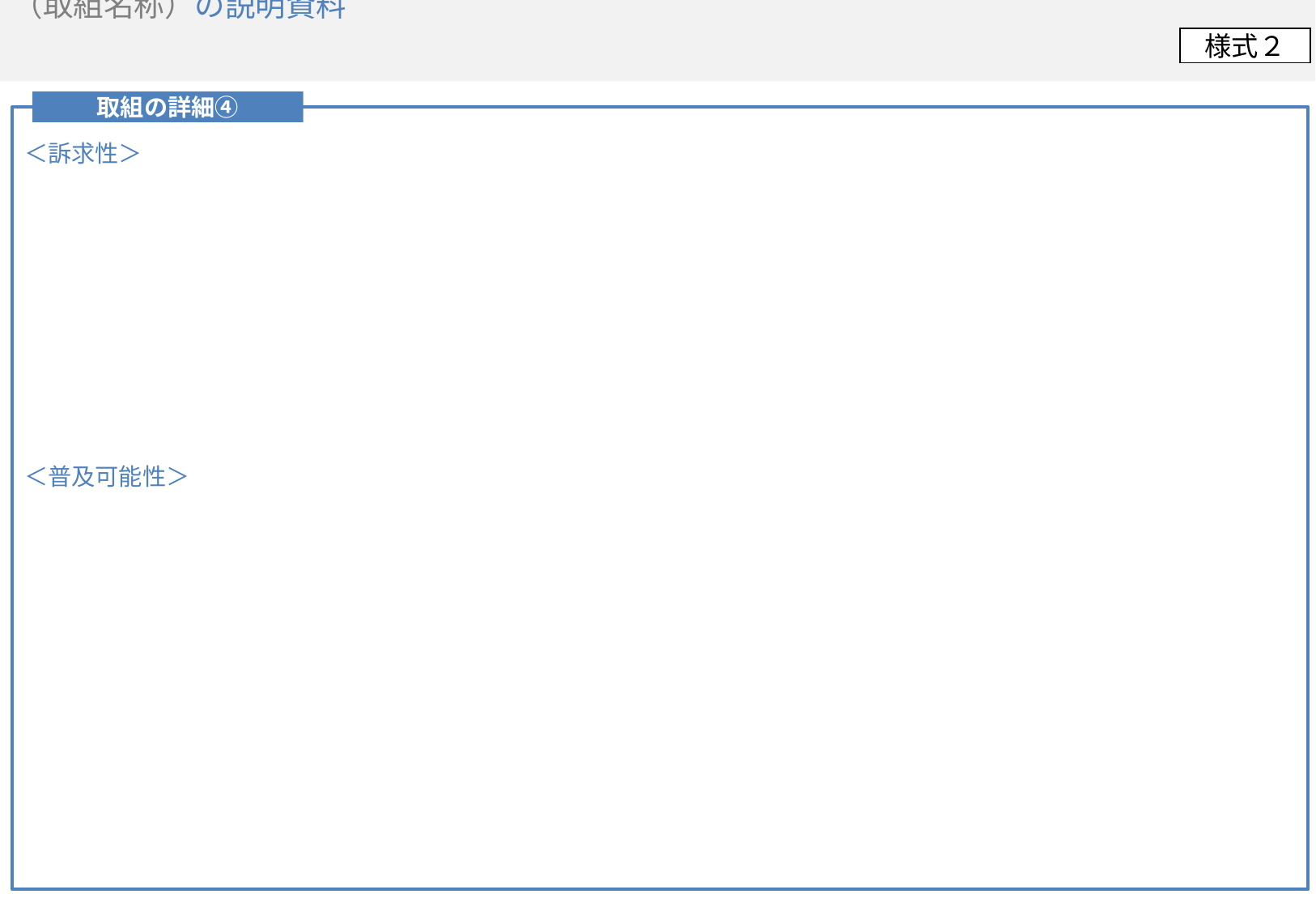

（取組名称）の説明資料
取組の詳細④

＜訴求性＞

＜普及可能性＞

提案する取組が有する金融機関や消費者及び工務店等に対する訴求力について記載してください。
提案する取組の周知・普及方法や、それに伴う将来的な、市場における普及拡大の展望を記載してください。